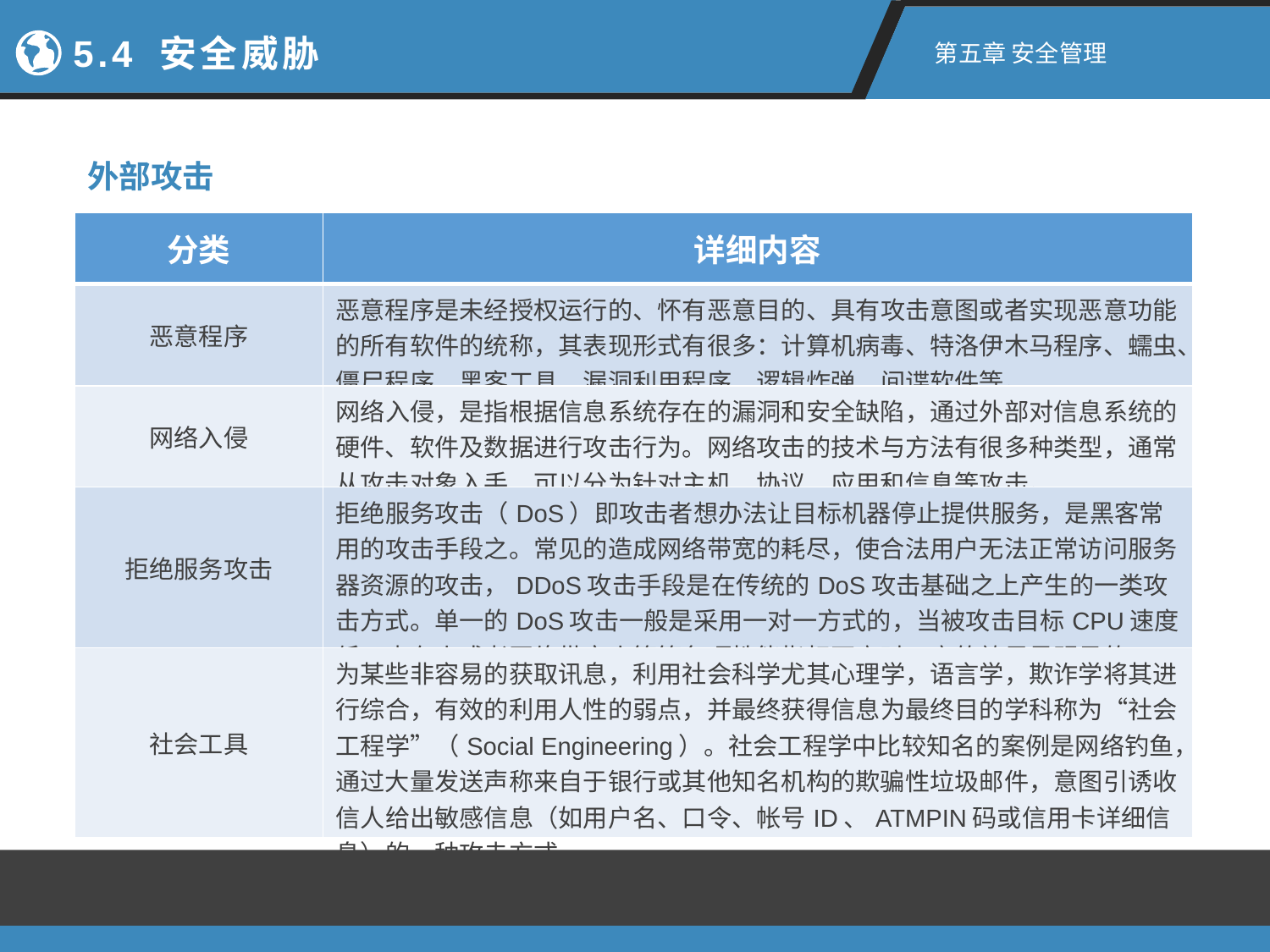

5.4 安全威胁

第五章 安全管理
外部攻击
| 分类 | 详细内容 |
| --- | --- |
| 恶意程序 | 恶意程序是未经授权运行的、怀有恶意目的、具有攻击意图或者实现恶意功能的所有软件的统称，其表现形式有很多：计算机病毒、特洛伊木马程序、蠕虫、僵尸程序、黑客工具、漏洞利用程序、逻辑炸弹、间谍软件等。 |
| 网络入侵 | 网络入侵，是指根据信息系统存在的漏洞和安全缺陷，通过外部对信息系统的硬件、软件及数据进行攻击行为。网络攻击的技术与方法有很多种类型，通常从攻击对象入手，可以分为针对主机、协议、应用和信息等攻击。 |
| 拒绝服务攻击 | 拒绝服务攻击（DoS）即攻击者想办法让目标机器停止提供服务，是黑客常用的攻击手段之。常见的造成网络带宽的耗尽，使合法用户无法正常访问服务器资源的攻击，DDoS攻击手段是在传统的DoS攻击基础之上产生的一类攻击方式。单一的DoS攻击一般是采用一对一方式的，当被攻击目标CPU速度低、内存小或者网络带宽小等等各项性能指标不高时，它的效果是明显的。 |
| 社会工具 | 为某些非容易的获取讯息，利用社会科学尤其心理学，语言学，欺诈学将其进行综合，有效的利用人性的弱点，并最终获得信息为最终目的学科称为“社会工程学”（Social Engineering）。社会工程学中比较知名的案例是网络钓鱼，通过大量发送声称来自于银行或其他知名机构的欺骗性垃圾邮件，意图引诱收信人给出敏感信息（如用户名、口令、帐号ID、ATMPIN码或信用卡详细信息）的一种攻击方式。 |